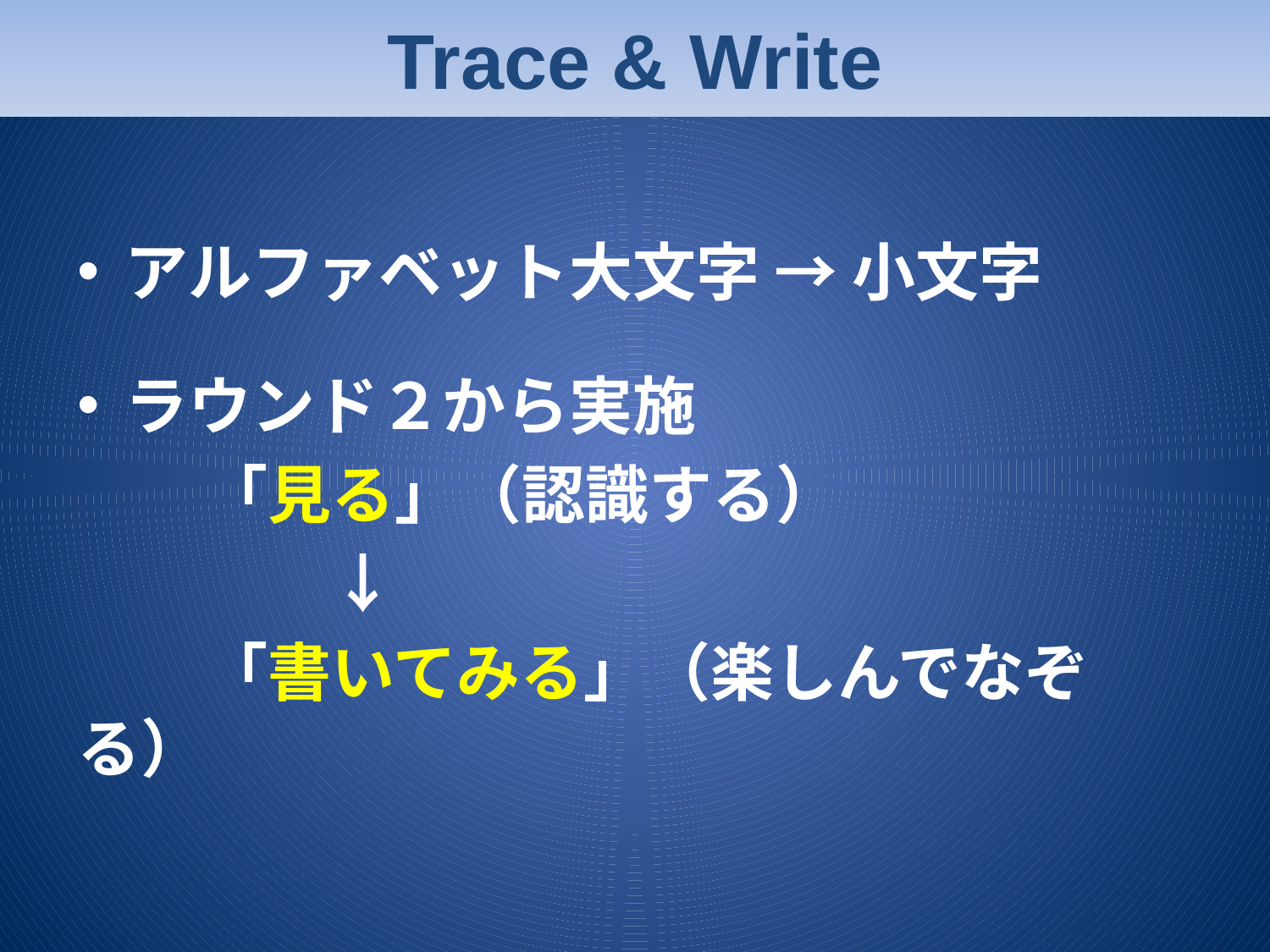

# Trace & Write
アルファベット大文字 → 小文字

ラウンド２から実施
　　「見る」（認識する）
　　　　↓
　　「書いてみる」（楽しんでなぞる）